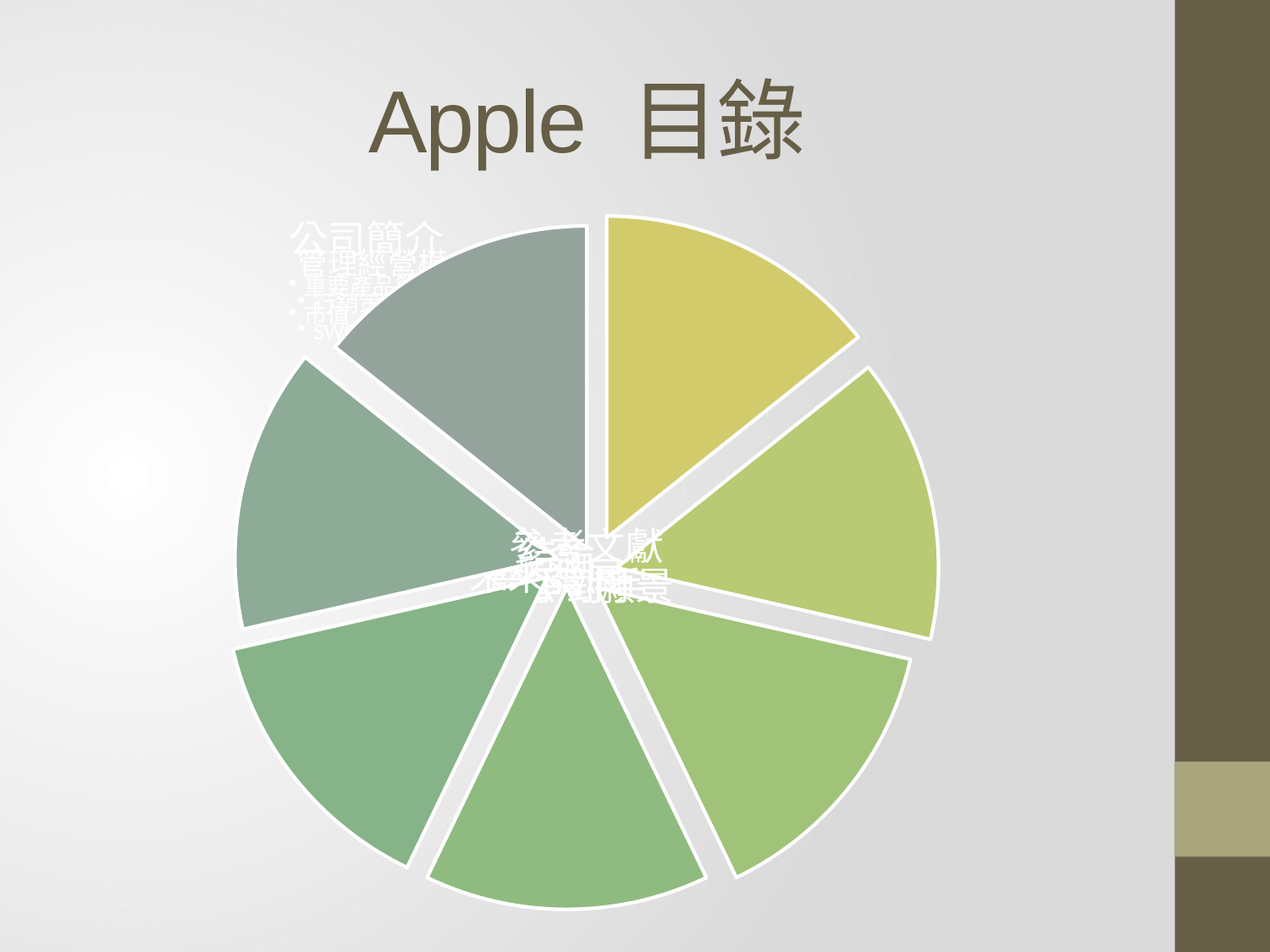

# Apple 目錄
公司簡介
重要產品簡介和事件
市值
管理經營模式
行銷策略
SWOT
公司願景
競爭對手
未來發展
結論
參考文獻